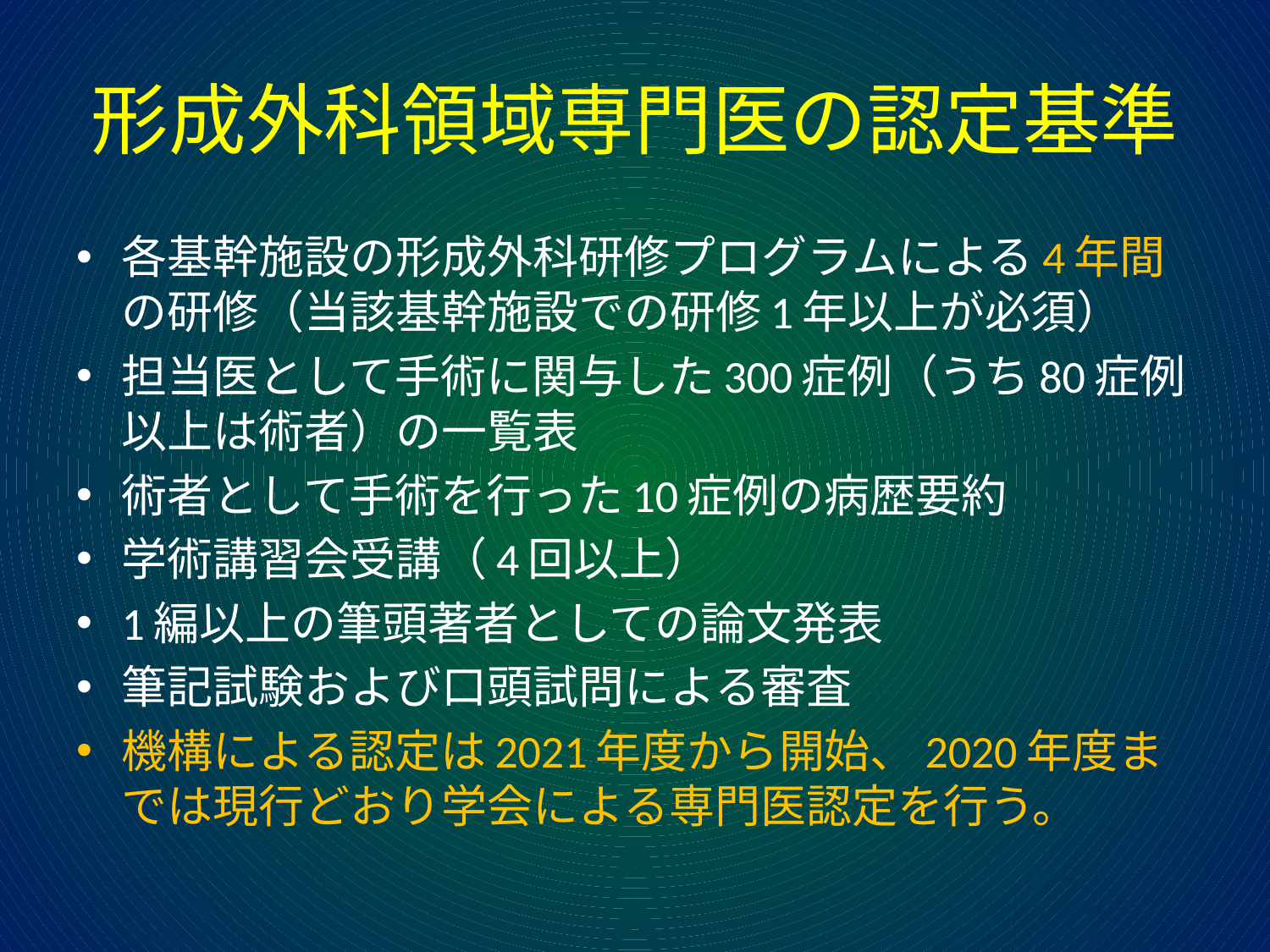

# 形成外科領域専門医の認定基準
各基幹施設の形成外科研修プログラムによる4年間の研修（当該基幹施設での研修1年以上が必須）
担当医として手術に関与した300症例（うち80症例以上は術者）の一覧表
術者として手術を行った10症例の病歴要約
学術講習会受講（4回以上）
1編以上の筆頭著者としての論文発表
筆記試験および口頭試問による審査
機構による認定は2021年度から開始、2020年度までは現行どおり学会による専門医認定を行う。